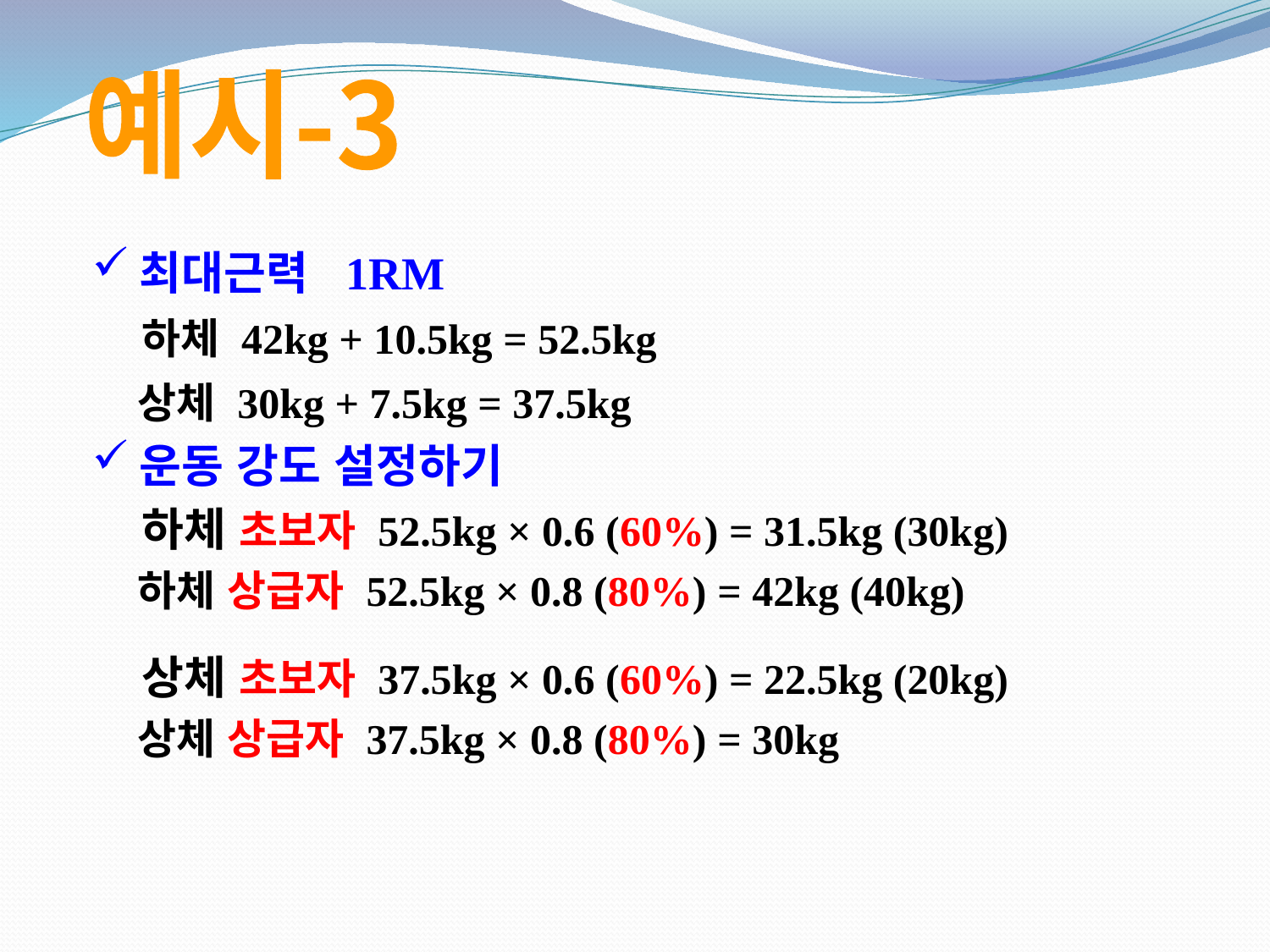

예시-3
최대근력  1RM
   하체 42kg + 10.5kg = 52.5kg
   상체 30kg + 7.5kg = 37.5kg
운동 강도 설정하기
   하체 초보자 52.5kg × 0.6 (60%) = 31.5kg (30kg)
   하체 상급자 52.5kg × 0.8 (80%) = 42kg (40kg)

   상체 초보자 37.5kg × 0.6 (60%) = 22.5kg (20kg)
   상체 상급자 37.5kg × 0.8 (80%) = 30kg